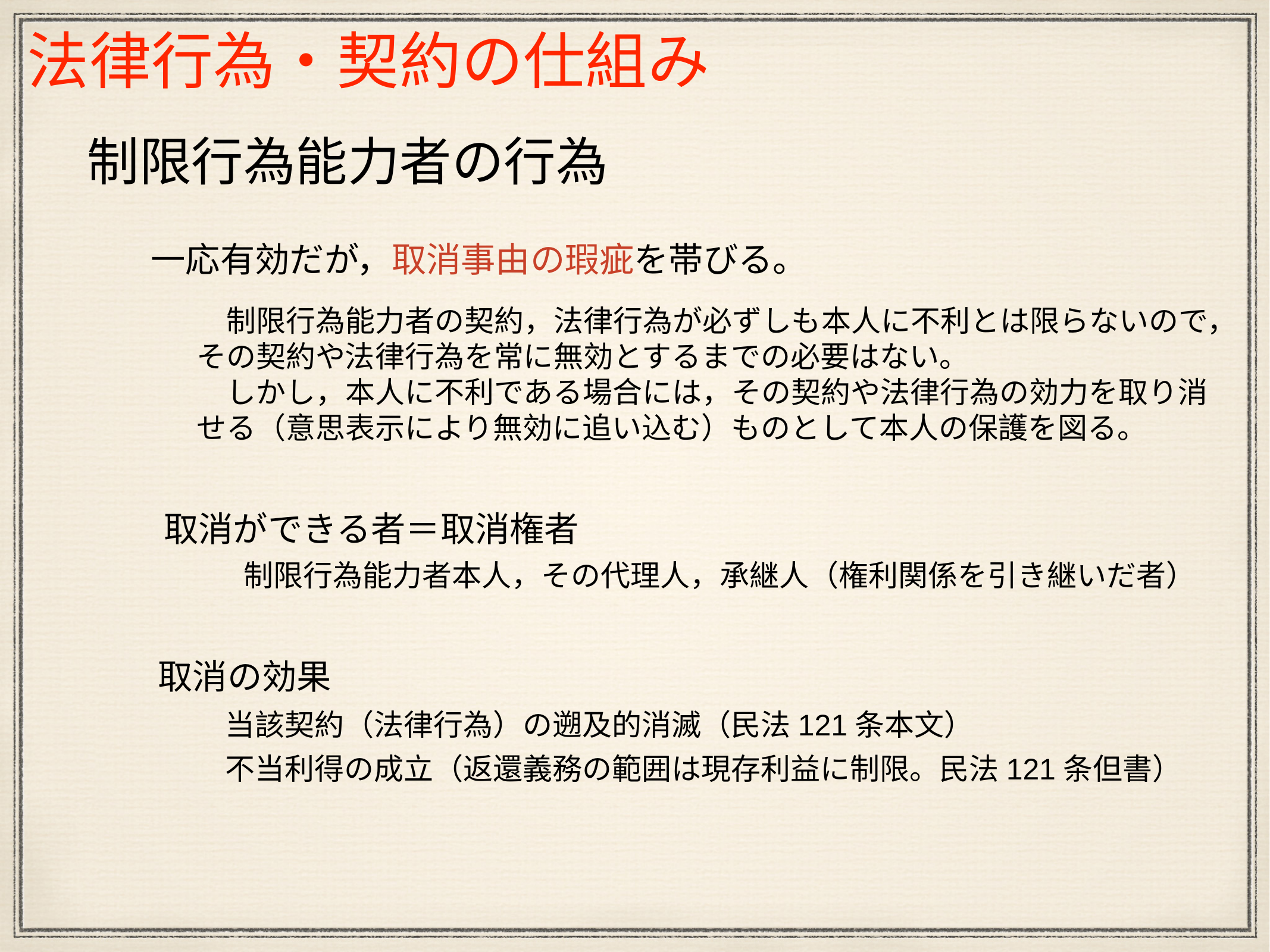

法律行為・契約の仕組み
制限行為能力者の行為
　一応有効だが，取消事由の瑕疵を帯びる。
　制限行為能力者の契約，法律行為が必ずしも本人に不利とは限らないので，その契約や法律行為を常に無効とするまでの必要はない。
　しかし，本人に不利である場合には，その契約や法律行為の効力を取り消せる（意思表示により無効に追い込む）ものとして本人の保護を図る。
　取消ができる者＝取消権者
　制限行為能力者本人，その代理人，承継人（権利関係を引き継いだ者）
　取消の効果
　当該契約（法律行為）の遡及的消滅（民法121条本文）
　不当利得の成立（返還義務の範囲は現存利益に制限。民法121条但書）